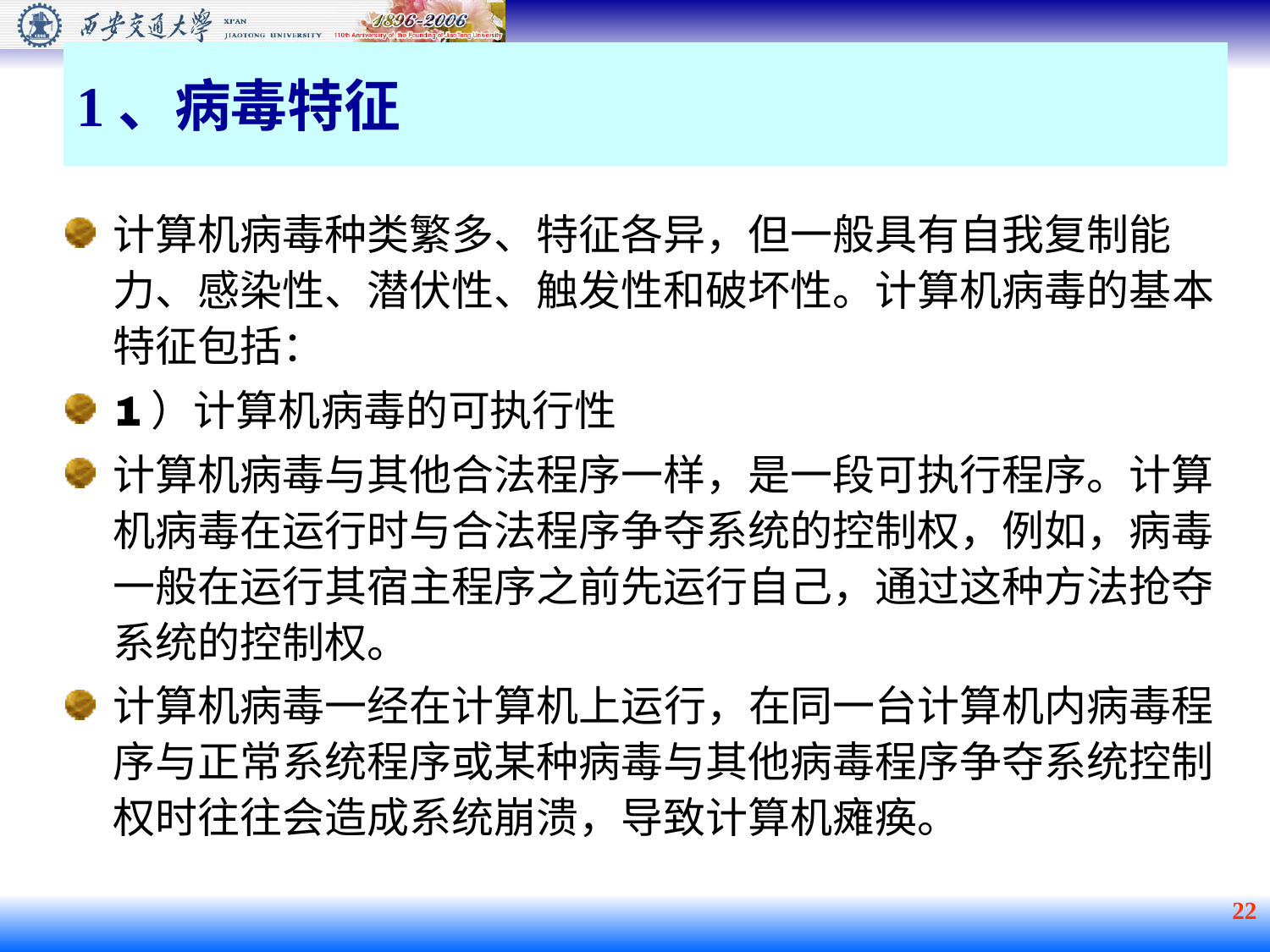

# 1、病毒特征
计算机病毒种类繁多、特征各异，但一般具有自我复制能力、感染性、潜伏性、触发性和破坏性。计算机病毒的基本特征包括：
1）计算机病毒的可执行性
计算机病毒与其他合法程序一样，是一段可执行程序。计算机病毒在运行时与合法程序争夺系统的控制权，例如，病毒一般在运行其宿主程序之前先运行自己，通过这种方法抢夺系统的控制权。
计算机病毒一经在计算机上运行，在同一台计算机内病毒程序与正常系统程序或某种病毒与其他病毒程序争夺系统控制权时往往会造成系统崩溃，导致计算机瘫痪。

22